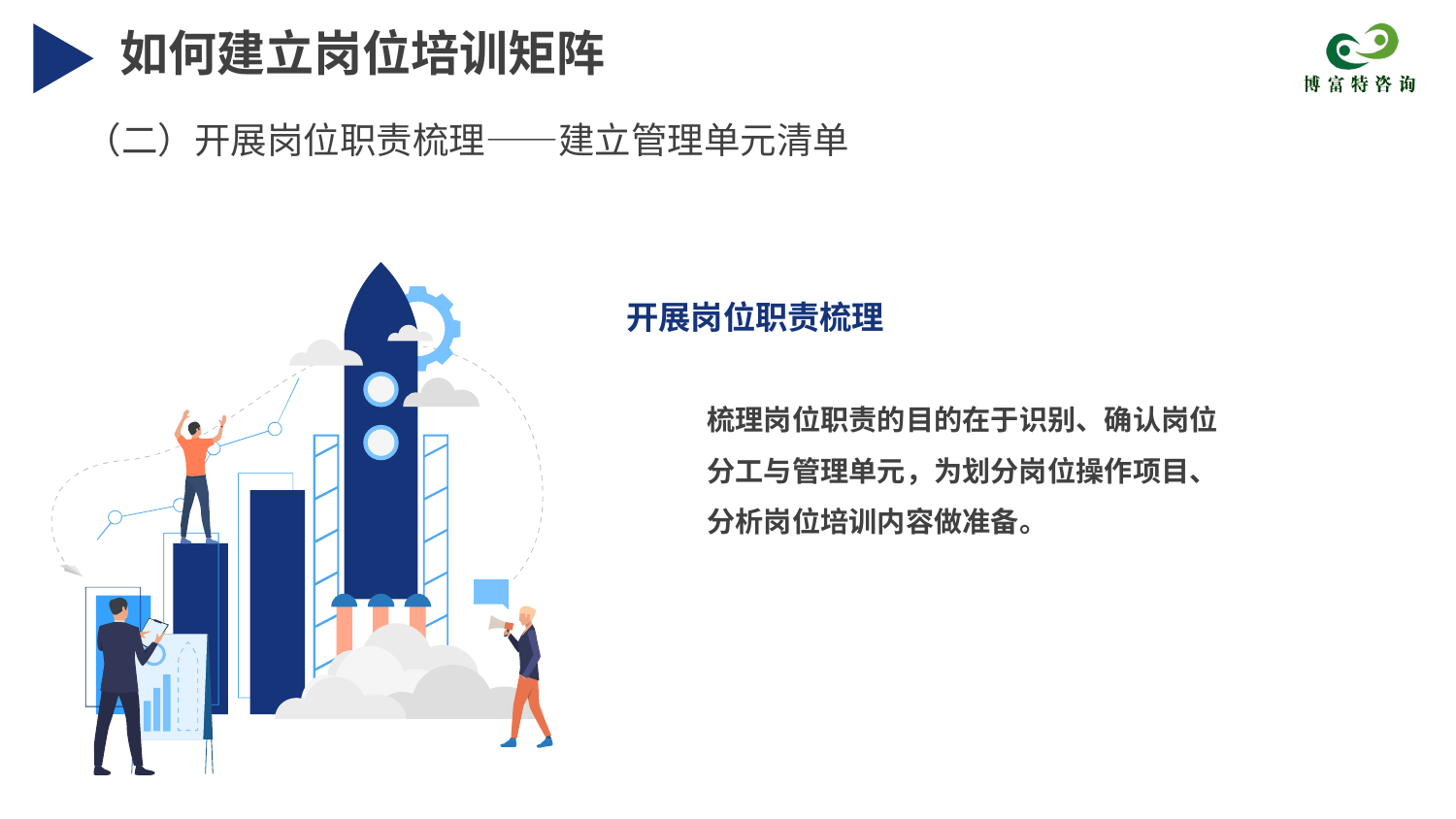

如何建立岗位培训矩阵
（二）开展岗位职责梳理——建立管理单元清单

开展岗位职责梳理
梳理岗位职责的目的在于识别、确认岗位分工与管理单元，为划分岗位操作项目、分析岗位培训内容做准备。